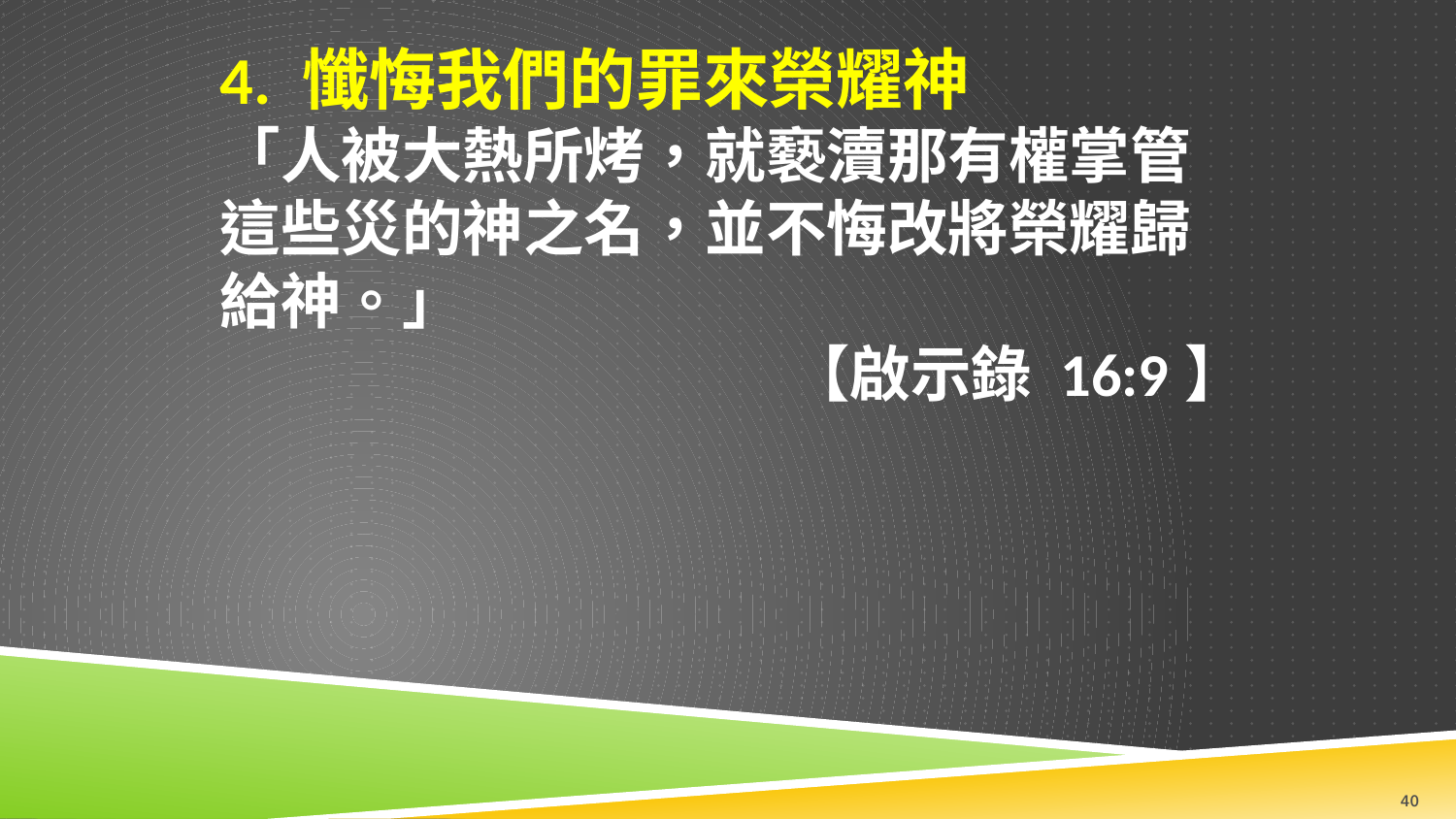

4. 懺悔我們的罪來榮耀神
「人被大熱所烤，就褻瀆那有權掌管這些災的神之名，並不悔改將榮耀歸給神。」
			【啟示錄 16:9】
40